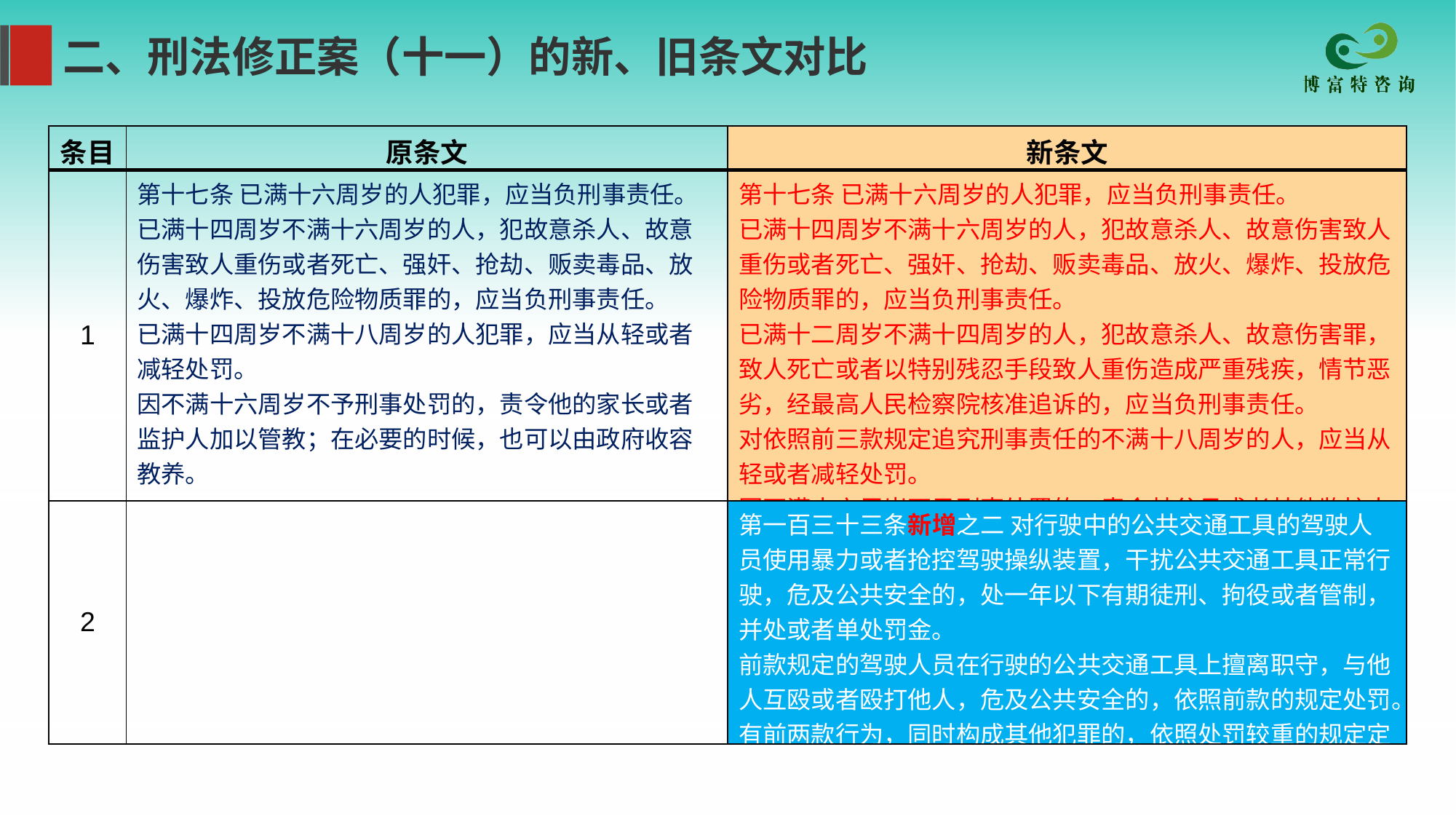

二、刑法修正案（十一）的新、旧条文对比

| 条目 | 原条文 | 新条文 |
| --- | --- | --- |
| 1 | 第十七条 已满十六周岁的人犯罪，应当负刑事责任。 已满十四周岁不满十六周岁的人，犯故意杀人、故意伤害致人重伤或者死亡、强奸、抢劫、贩卖毒品、放火、爆炸、投放危险物质罪的，应当负刑事责任。 已满十四周岁不满十八周岁的人犯罪，应当从轻或者减轻处罚。 因不满十六周岁不予刑事处罚的，责令他的家长或者监护人加以管教；在必要的时候，也可以由政府收容教养。 | 第十七条 已满十六周岁的人犯罪，应当负刑事责任。 已满十四周岁不满十六周岁的人，犯故意杀人、故意伤害致人重伤或者死亡、强奸、抢劫、贩卖毒品、放火、爆炸、投放危险物质罪的，应当负刑事责任。 已满十二周岁不满十四周岁的人，犯故意杀人、故意伤害罪，致人死亡或者以特别残忍手段致人重伤造成严重残疾，情节恶劣，经最高人民检察院核准追诉的，应当负刑事责任。 对依照前三款规定追究刑事责任的不满十八周岁的人，应当从轻或者减轻处罚。 因不满十六周岁不予刑事处罚的，责令其父母或者其他监护人加以管教；在必要的时候，依法进行专门矫治教育。 |
| 2 |  | 第一百三十三条新增之二 对行驶中的公共交通工具的驾驶人员使用暴力或者抢控驾驶操纵装置，干扰公共交通工具正常行驶，危及公共安全的，处一年以下有期徒刑、拘役或者管制，并处或者单处罚金。 前款规定的驾驶人员在行驶的公共交通工具上擅离职守，与他人互殴或者殴打他人，危及公共安全的，依照前款的规定处罚。 有前两款行为，同时构成其他犯罪的，依照处罚较重的规定定罪处罚。” |